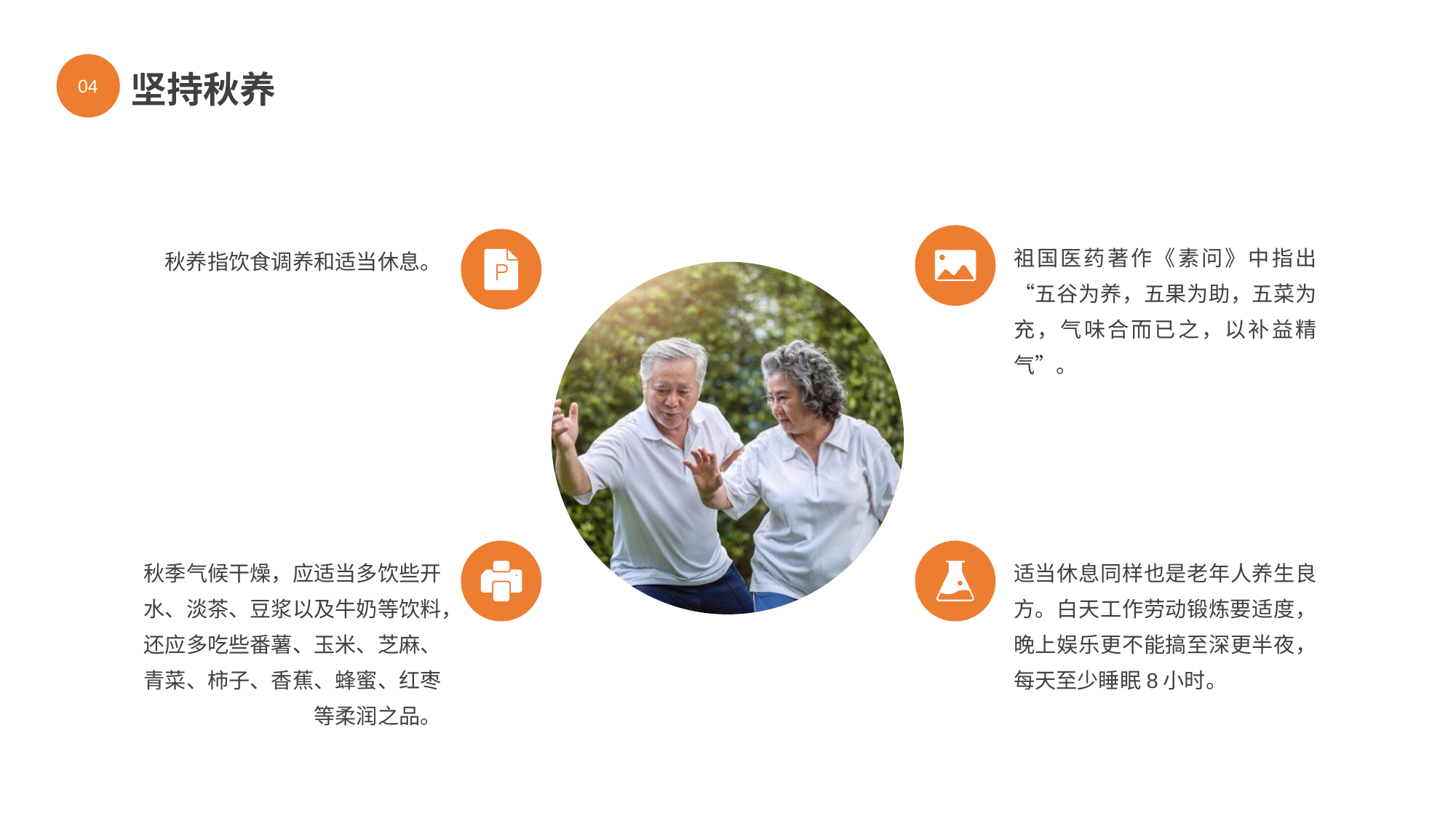

坚持秋养
04
祖国医药著作《素问》中指出 “五谷为养，五果为助，五菜为充，气味合而已之，以补益精气”。

秋养指饮食调养和适当休息。

适当休息同样也是老年人养生良方。白天工作劳动锻炼要适度，晚上娱乐更不能搞至深更半夜，每天至少睡眠8小时。

秋季气候干燥，应适当多饮些开水、淡茶、豆浆以及牛奶等饮料，还应多吃些番薯、玉米、芝麻、青菜、柿子、香蕉、蜂蜜、红枣等柔润之品。